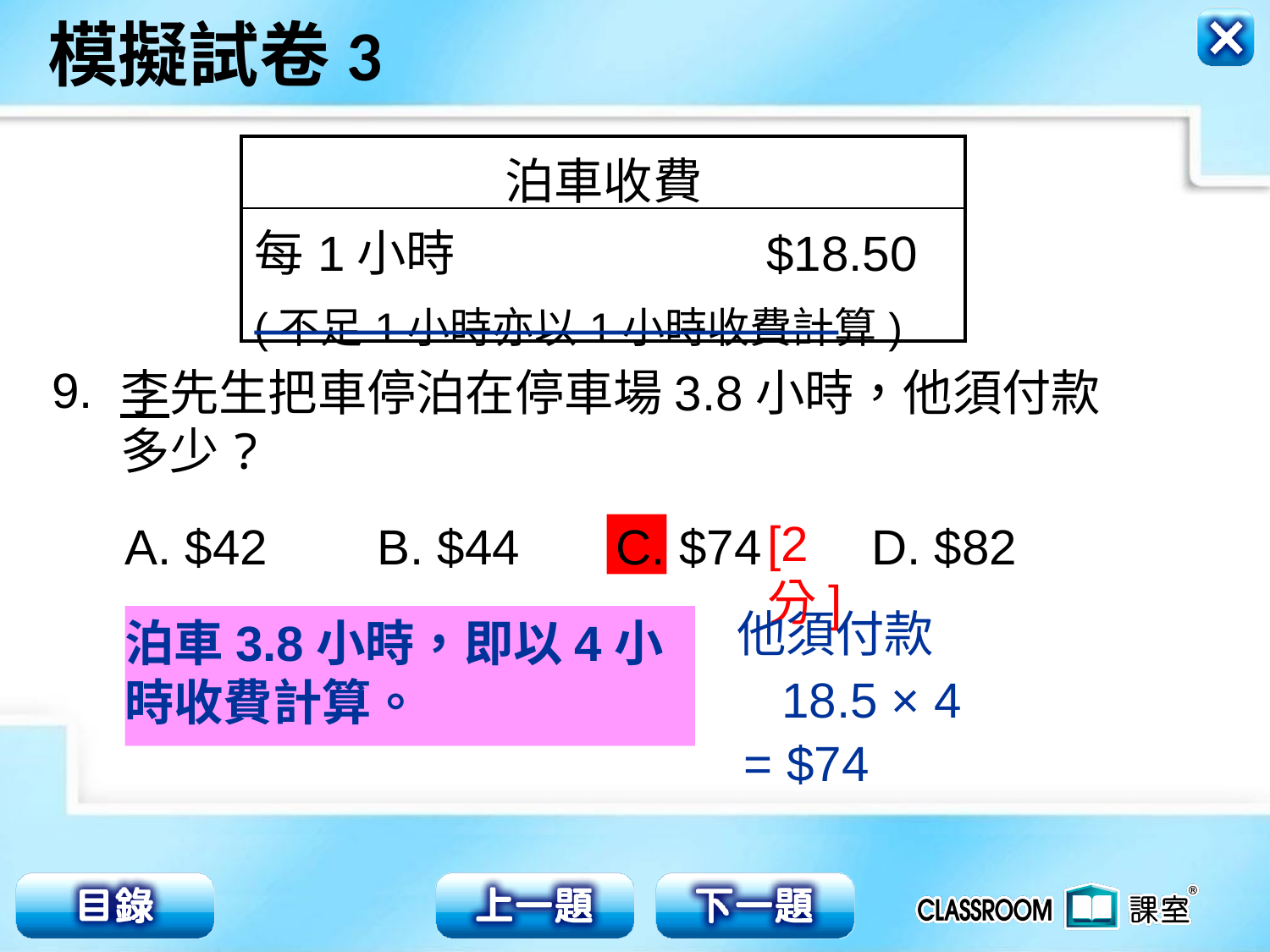

| 泊車收費 |
| --- |
| 每1小時 $18.50 (不足1小時亦以1小時收費計算) |

9.
李先生把車停泊在停車場3.8小時，他須付款多少?
[2分]

A. $42        B. $44       C. $74        D. $82
他須付款
泊車3.8小時，即以4小時收費計算。
18.5 × 4
= $74